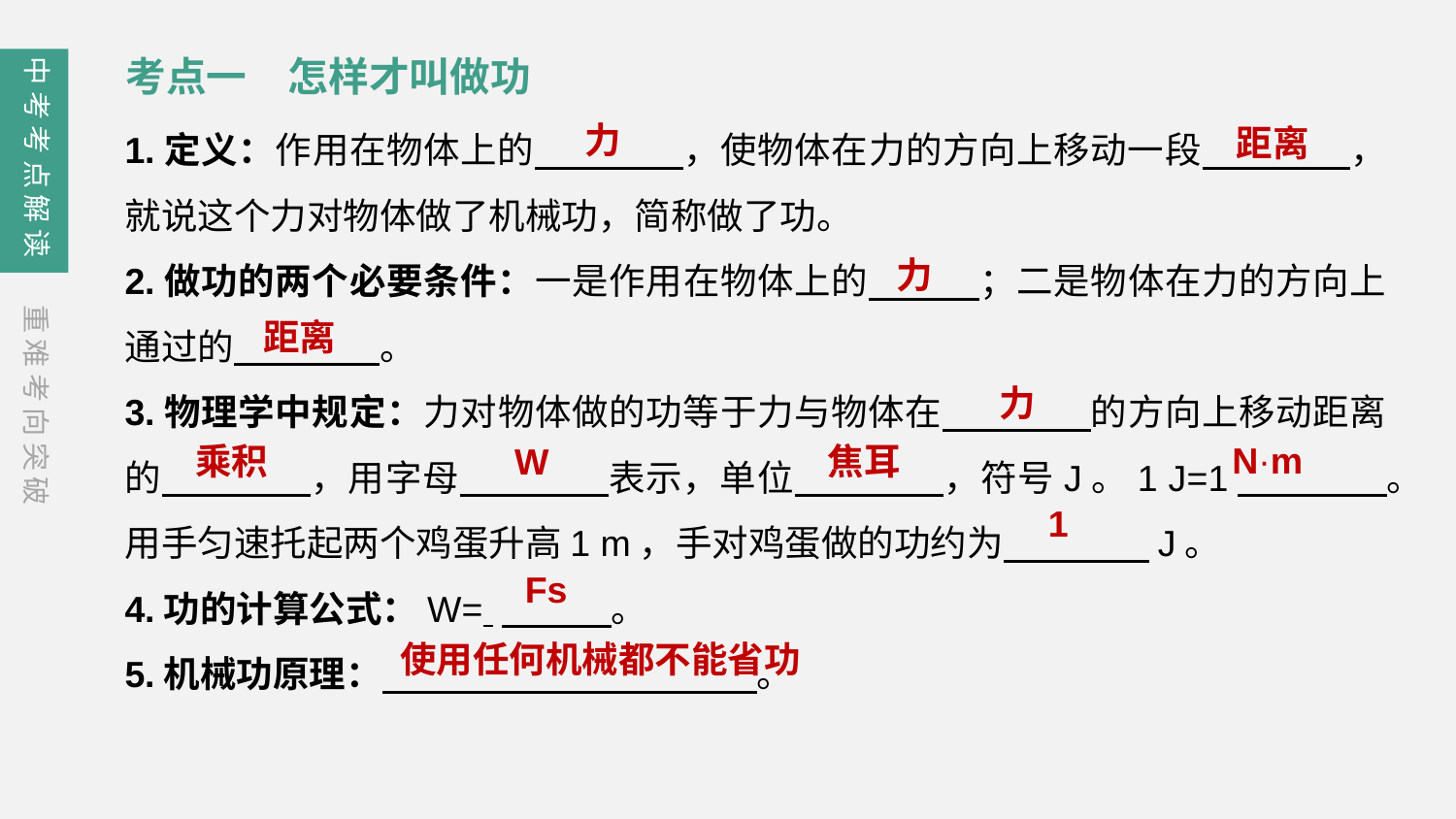

考点一　怎样才叫做功
中考考点解读

力
距离
1.定义：作用在物体上的　　　　，使物体在力的方向上移动一段　　　　，就说这个力对物体做了机械功，简称做了功。
2.做功的两个必要条件：一是作用在物体上的　　　；二是物体在力的方向上通过的　　　　。
3.物理学中规定：力对物体做的功等于力与物体在　　　　的方向上移动距离的　　　　，用字母　　　　表示，单位　　　　，符号J。1 J=1　　　　。用手匀速托起两个鸡蛋升高1 m，手对鸡蛋做的功约为　　　　J。
4.功的计算公式：W= 　　　。
5.机械功原理：　                                         。
力
距离
重难考向突破
力
N·m
W
乘积
焦耳
1
Fs
使用任何机械都不能省功